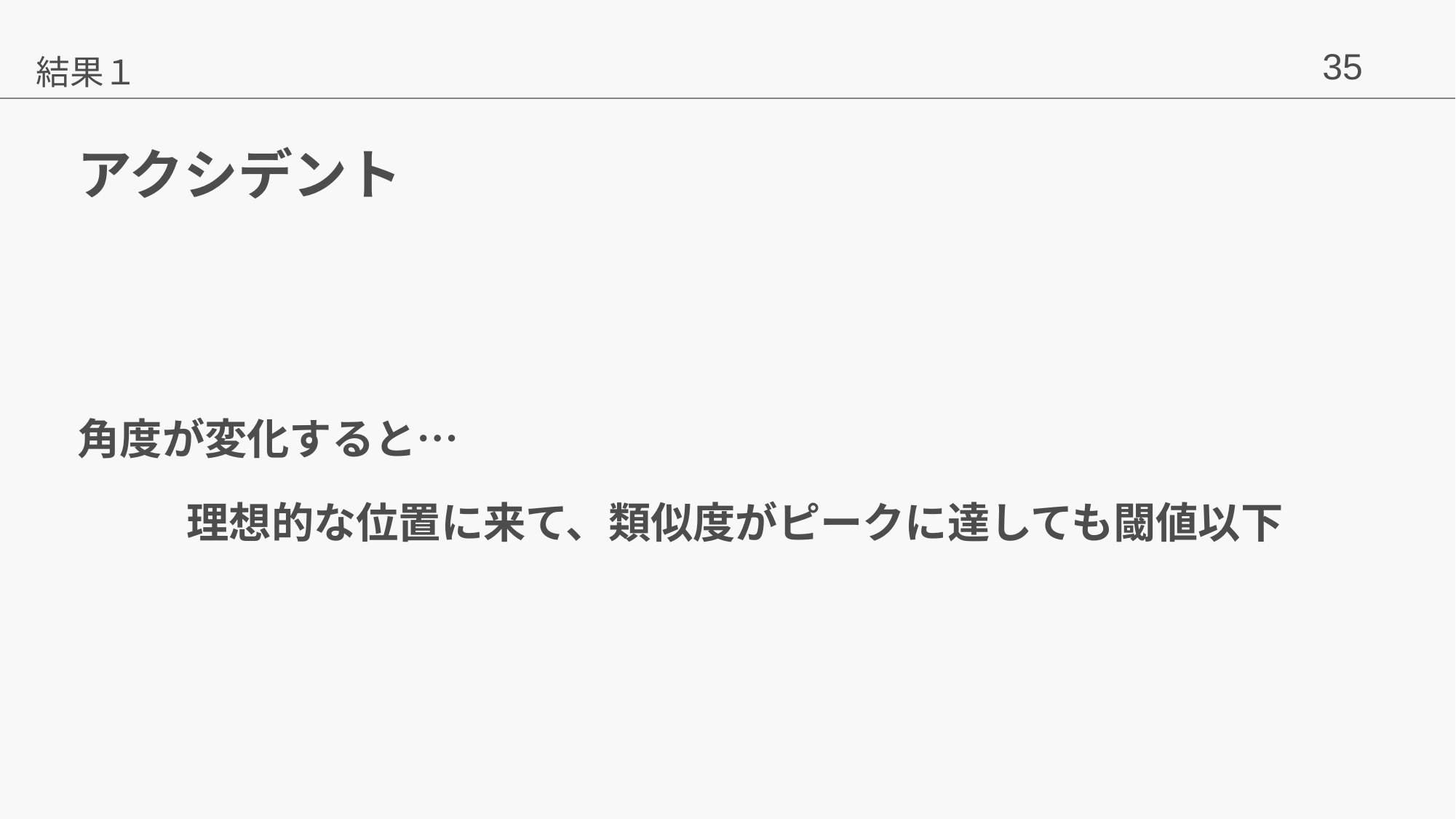

結果１
# アクシデント

角度が変化すると…
	理想的な位置に来て、類似度がピークに達しても閾値以下